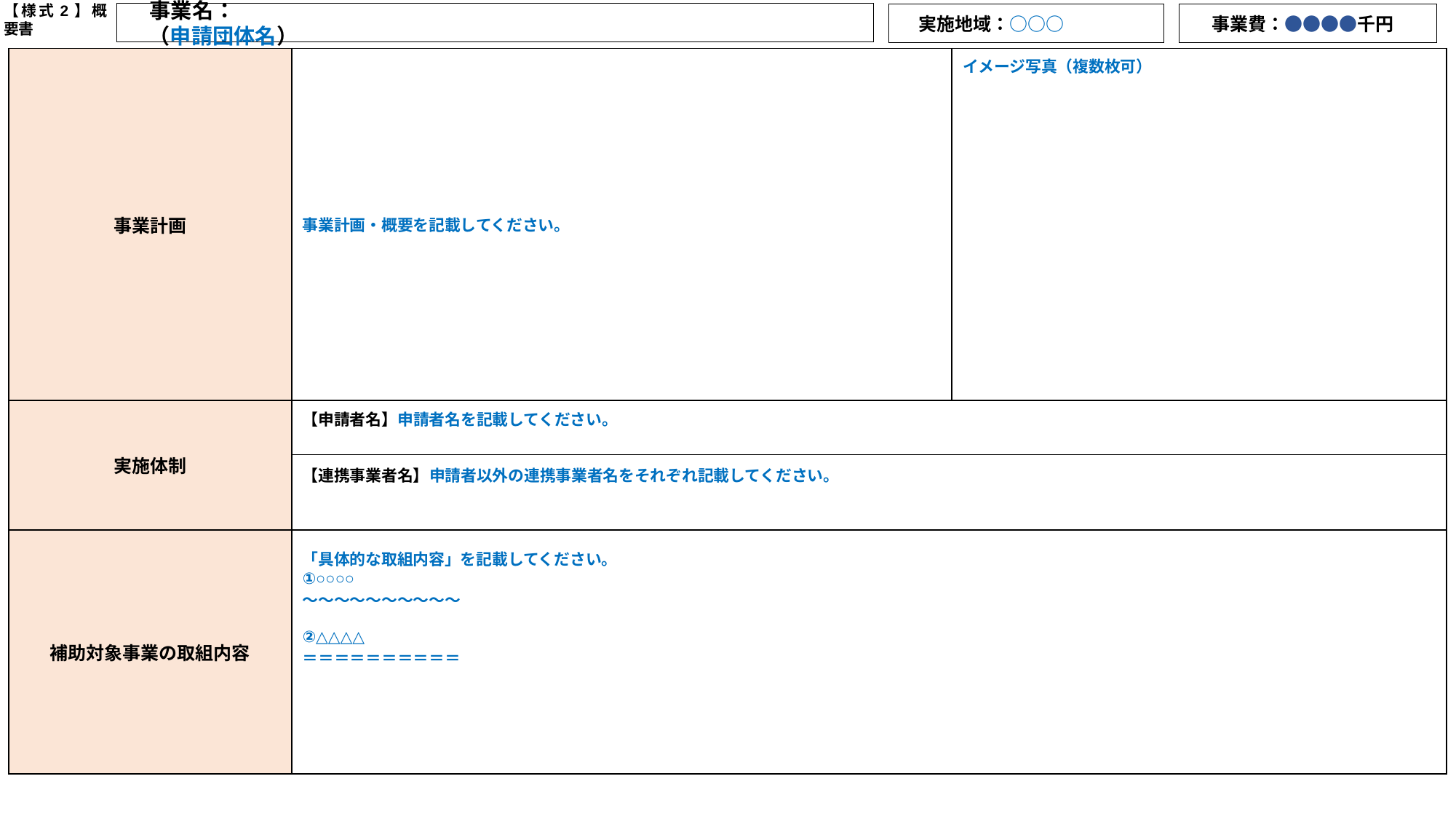

注１：公表される前提で作成してください。注２：事業の概要が本概要書２枚で分かるように簡潔に記載してください。
注３：青字の記入要領等を削除の上、黒字で記載してください。フォントサイズは【10.5ポイント以上】とし、重要な箇所は下線付きの赤字で記載してください。
【様式2】概要書
　事業名：　　　　　　　　　　　　　　　　　　　　　　　　　　　　　　（申請団体名）
　 実施地域：○○○
　 事業費：●●●●千円
| 事業計画 | 事業計画・概要を記載してください。 | イメージ写真（複数枚可） |
| --- | --- | --- |
| 実施体制 | 【申請者名】申請者名を記載してください。 |  |
|  | 【連携事業者名】申請者以外の連携事業者名をそれぞれ記載してください。 |  |
| 補助対象事業の取組内容 | 「具体的な取組内容」を記載してください。 ①○○○○ ～～～～～～～～～～ ②△△△△ ＝＝＝＝＝＝＝＝＝＝ |  |